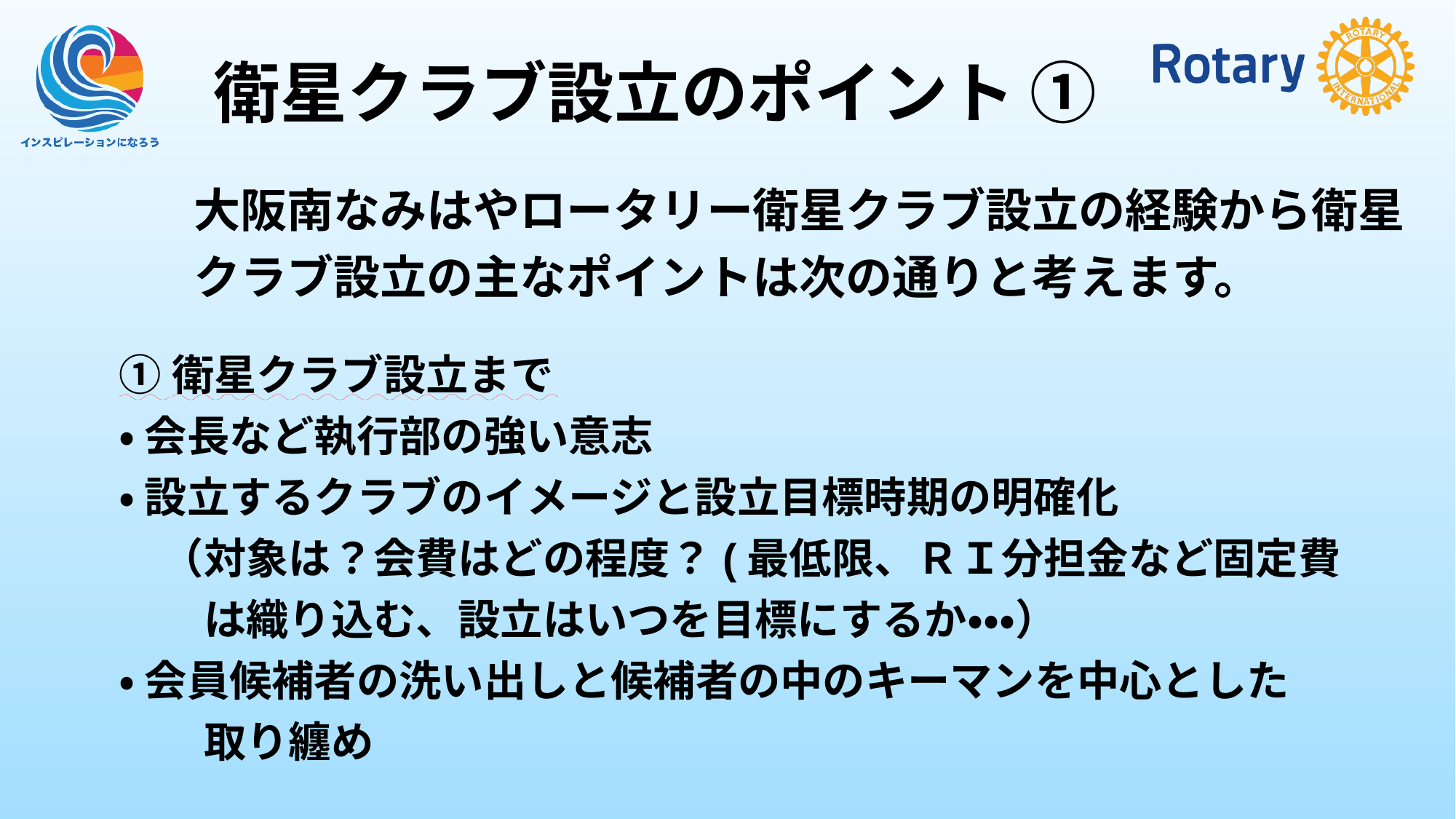

衛星クラブ設立のポイント ①
大阪南なみはやロータリー衛星クラブ設立の経験から衛星クラブ設立の主なポイントは次の通りと考えます。

①衛星クラブ設立まで
・ 会長など執行部の強い意志
・ 設立するクラブのイメージと設立目標時期の明確化
　（対象は？会費はどの程度？(最低限、ＲＩ分担金など固定費
　　は織り込む、設立はいつを目標にするか・・・）
・ 会員候補者の洗い出しと候補者の中のキーマンを中心とした
　　取り纏め